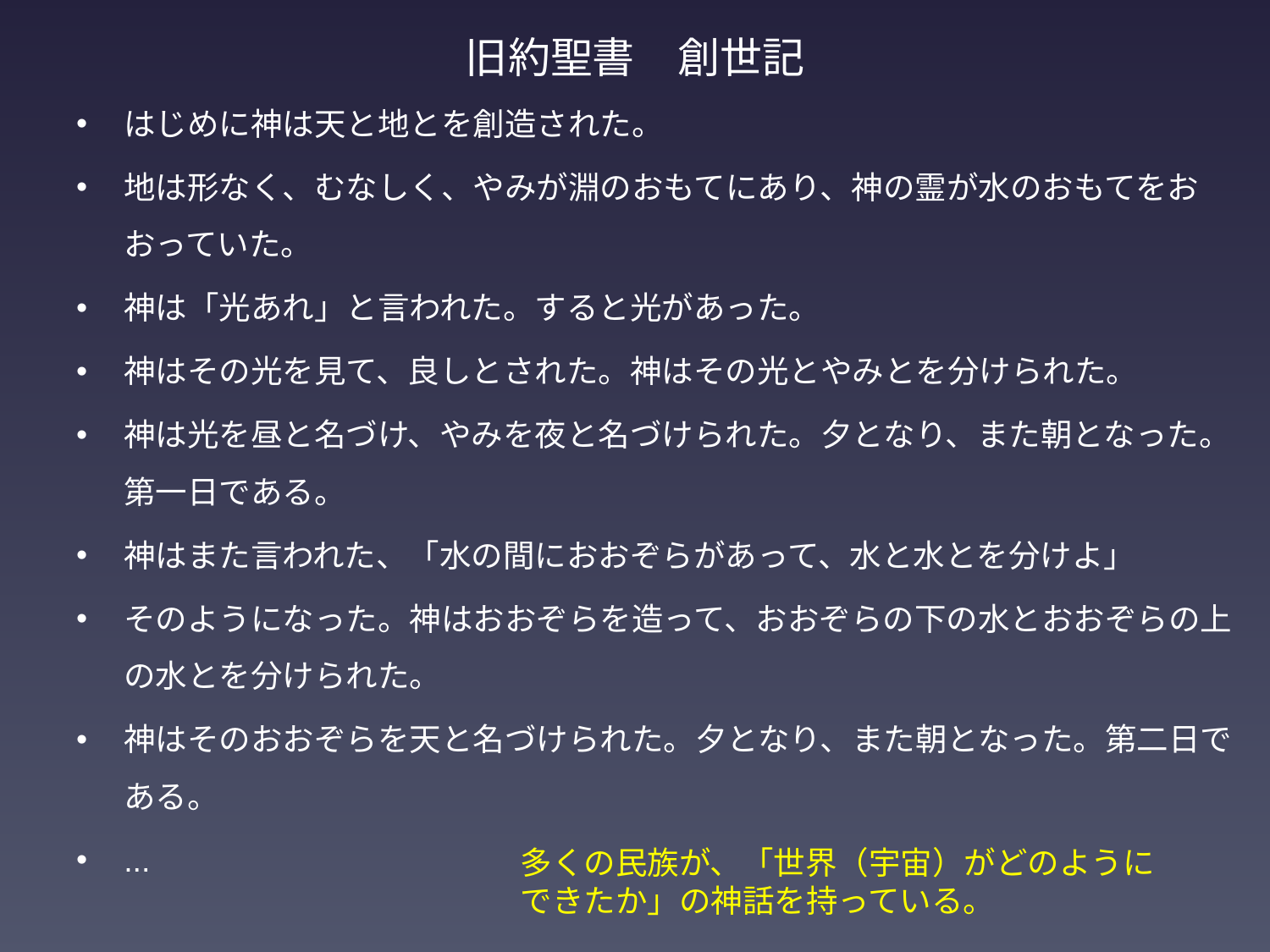

# 旧約聖書　創世記
はじめに神は天と地とを創造された。
地は形なく、むなしく、やみが淵のおもてにあり、神の霊が水のおもてをおおっていた。
神は「光あれ」と言われた。すると光があった。
神はその光を見て、良しとされた。神はその光とやみとを分けられた。
神は光を昼と名づけ、やみを夜と名づけられた。夕となり、また朝となった。第一日である。
神はまた言われた、「水の間におおぞらがあって、水と水とを分けよ」
そのようになった。神はおおぞらを造って、おおぞらの下の水とおおぞらの上の水とを分けられた。
神はそのおおぞらを天と名づけられた。夕となり、また朝となった。第二日である。
...
多くの民族が、「世界（宇宙）がどのようにできたか」の神話を持っている。